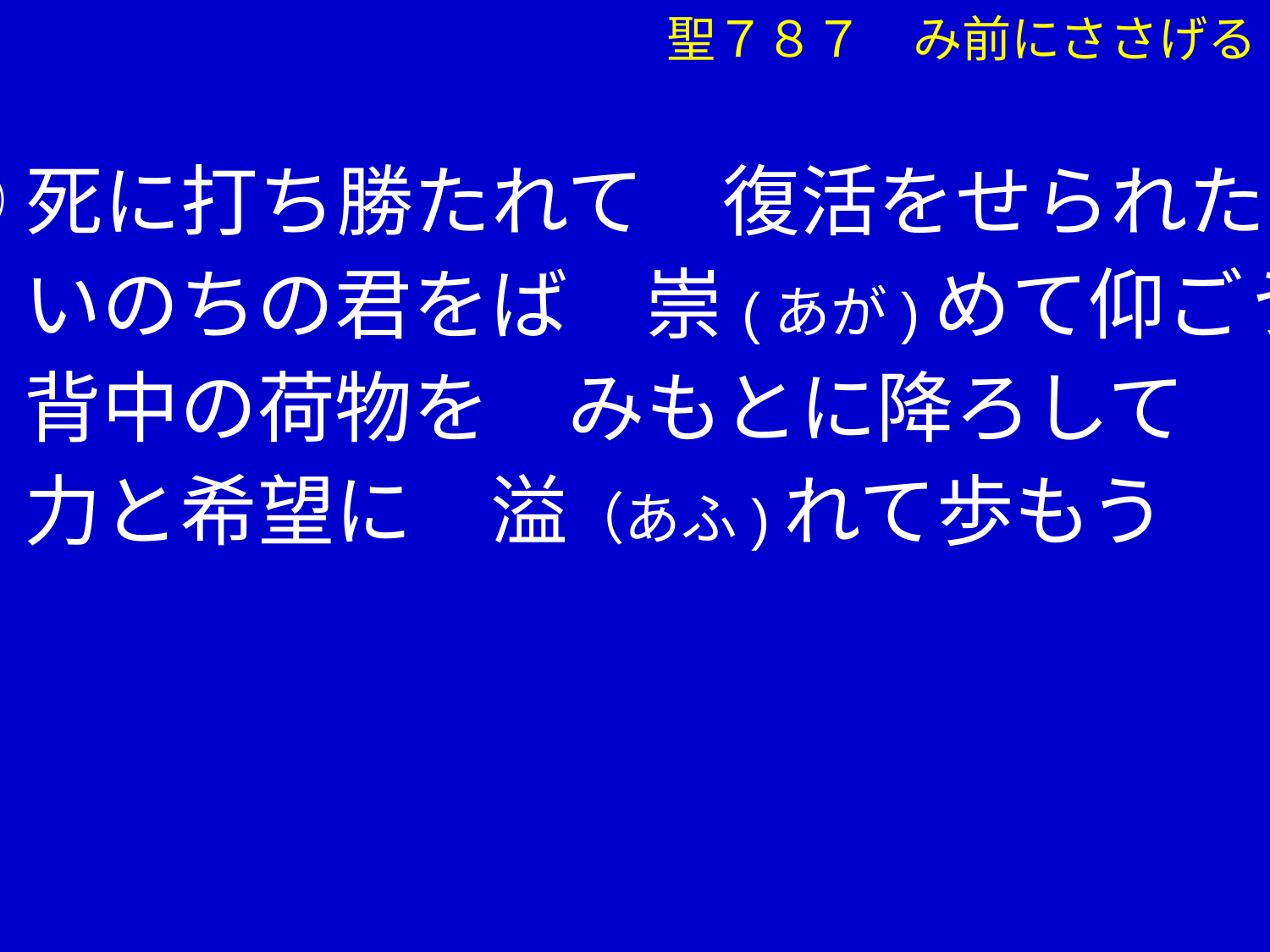

聖７８７　み前にささげる

③死に打ち勝たれて　復活をせられた
　 いのちの君をば　崇(あが)めて仰ごう
　 背中の荷物を　みもとに降ろして
　 力と希望に　溢（あふ)れて歩もう